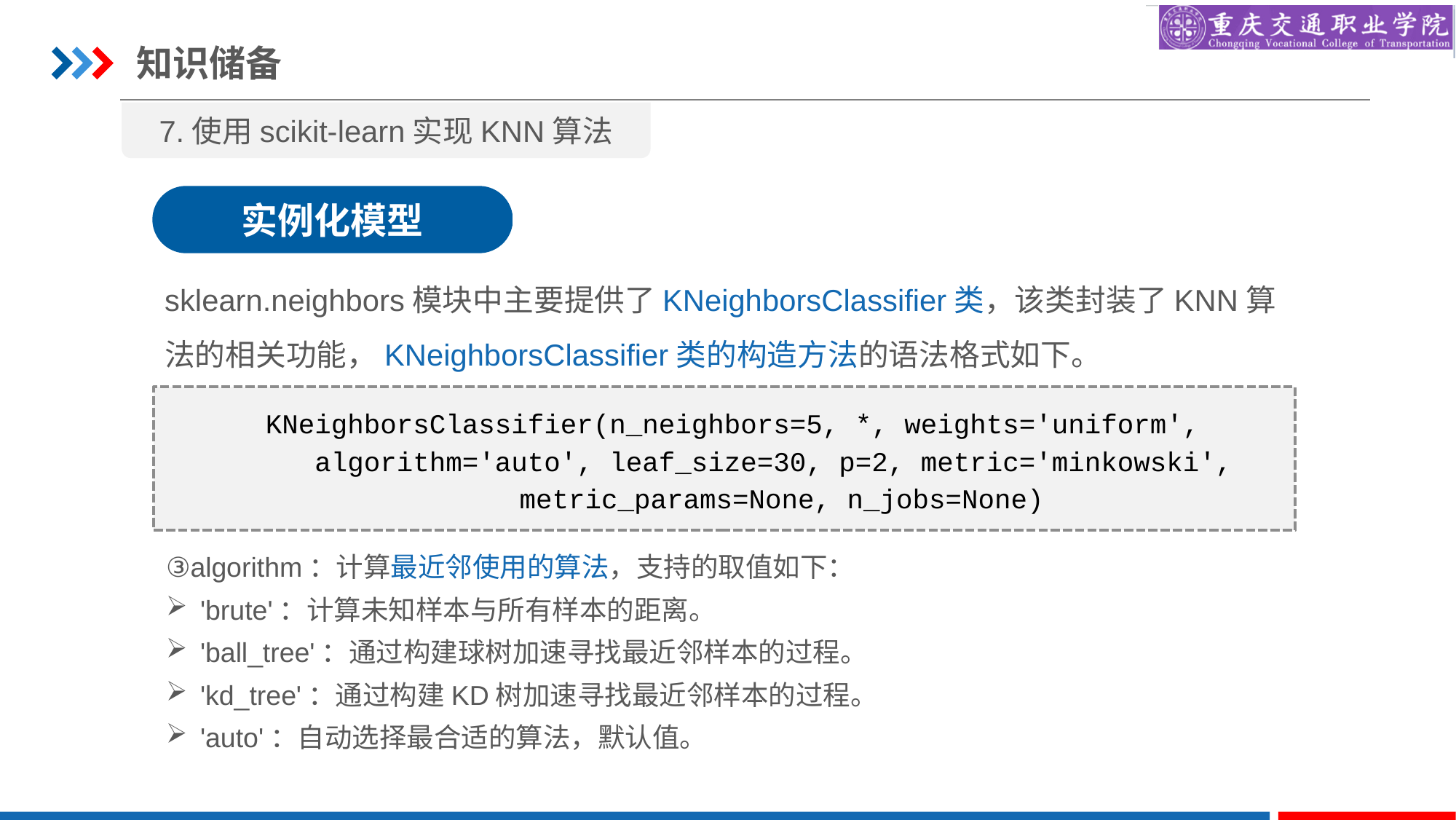

知识储备

7.使用scikit-learn实现KNN算法
实例化模型
sklearn.neighbors模块中主要提供了KNeighborsClassifier类，该类封装了KNN算法的相关功能，KNeighborsClassifier类的构造方法的语法格式如下。

KNeighborsClassifier(n_neighbors=5, *, weights='uniform',
     algorithm='auto', leaf_size=30, p=2, metric='minkowski',
     metric_params=None, n_jobs=None)
③algorithm：计算最近邻使用的算法，支持的取值如下：
'brute'：计算未知样本与所有样本的距离。
'ball_tree'：通过构建球树加速寻找最近邻样本的过程。
'kd_tree'：通过构建KD树加速寻找最近邻样本的过程。
'auto'：自动选择最合适的算法，默认值。